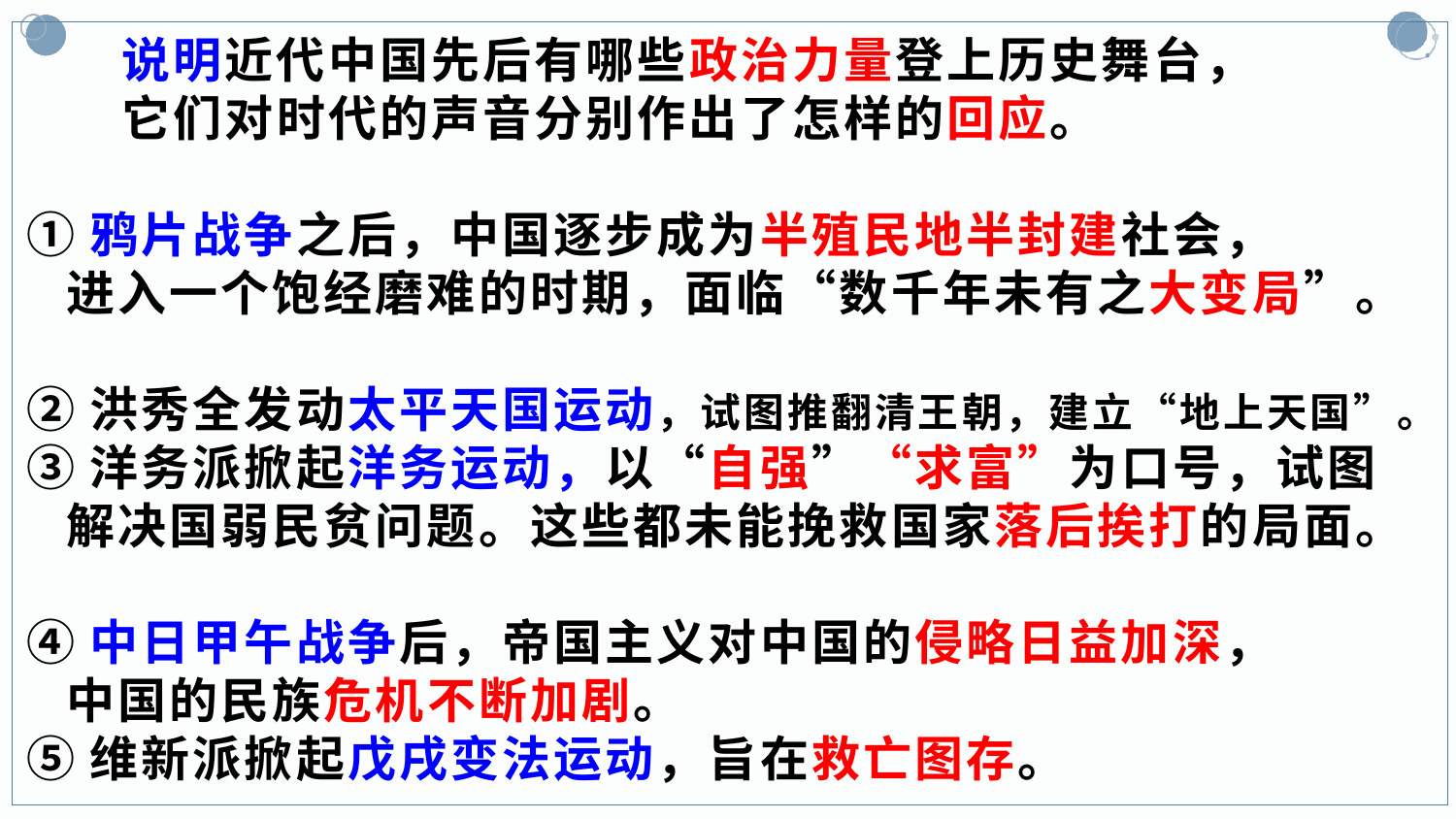

说明近代中国先后有哪些政治力量登上历史舞台，
      它们对时代的声音分别作出了怎样的回应。

①鸦片战争之后，中国逐步成为半殖民地半封建社会，
  进入一个饱经磨难的时期，面临“数千年未有之大变局”。

②洪秀全发动太平天国运动，试图推翻清王朝，建立“地上天国”。
③洋务派掀起洋务运动，以“自强”“求富”为口号，试图
  解决国弱民贫问题。这些都未能挽救国家落后挨打的局面。

④中日甲午战争后，帝国主义对中国的侵略日益加深，
  中国的民族危机不断加剧。
⑤维新派掀起戊戌变法运动，旨在救亡图存。